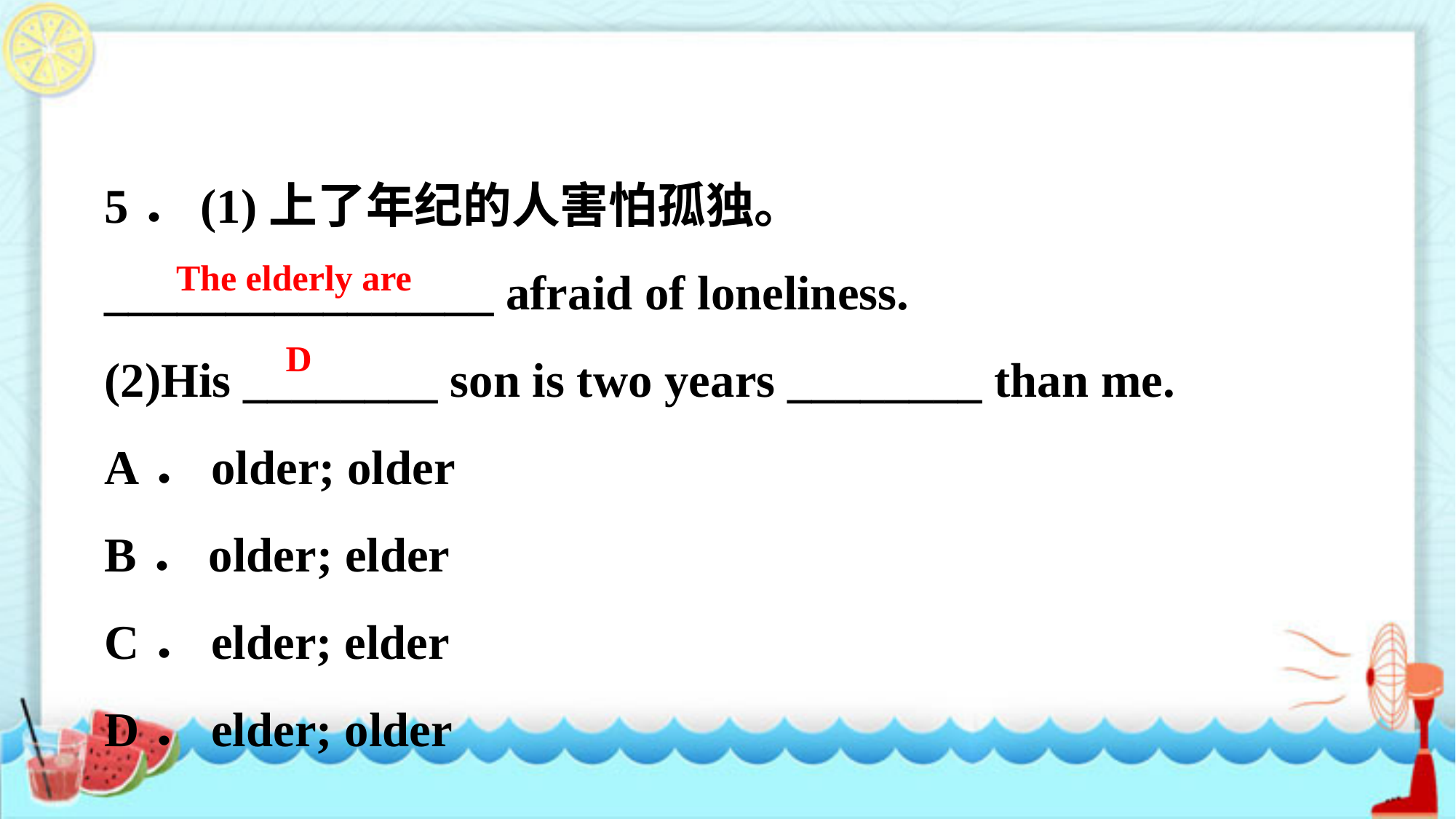

5．(1)上了年纪的人害怕孤独。
________________ afraid of loneliness.
(2)His ________ son is two years ________ than me.
A．older; older
B．older; elder
C．elder; elder
D．elder; older
The elderly are
D